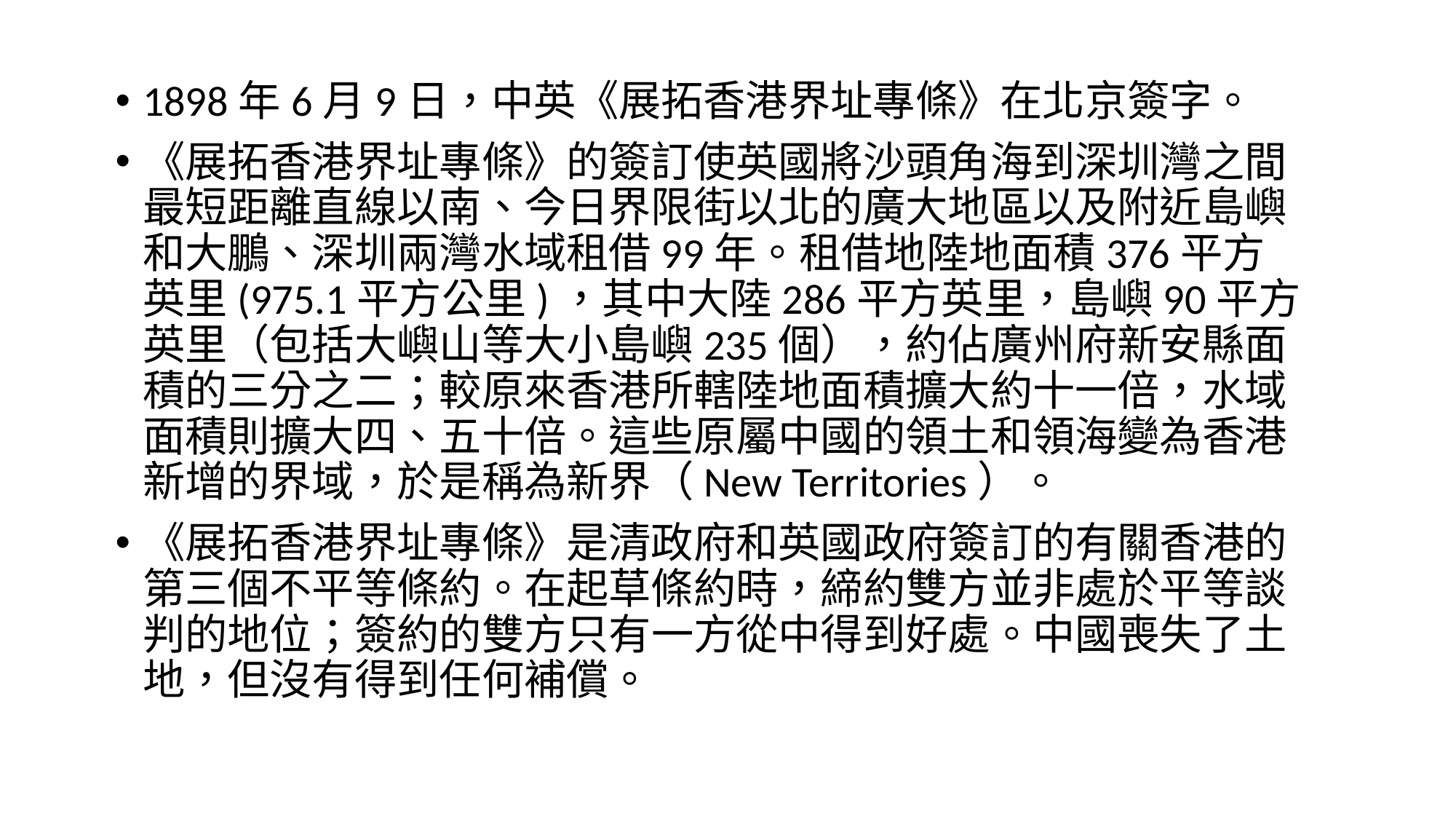

1898年6月9日，中英《展拓香港界址專條》在北京簽字。
《展拓香港界址專條》的簽訂使英國將沙頭角海到深圳灣之間最短距離直線以南、今日界限街以北的廣大地區以及附近島嶼和大鵬、深圳兩灣水域租借99年。租借地陸地面積376平方英里(975.1平方公里)，其中大陸286平方英里，島嶼90平方英里（包括大嶼山等大小島嶼235個），約佔廣州府新安縣面積的三分之二；較原來香港所轄陸地面積擴大約十一倍，水域面積則擴大四、五十倍。這些原屬中國的領土和領海變為香港新增的界域，於是稱為新界（New Territories）。
《展拓香港界址專條》是清政府和英國政府簽訂的有關香港的第三個不平等條約。在起草條約時，締約雙方並非處於平等談判的地位；簽約的雙方只有一方從中得到好處。中國喪失了土地，但沒有得到任何補償。
#